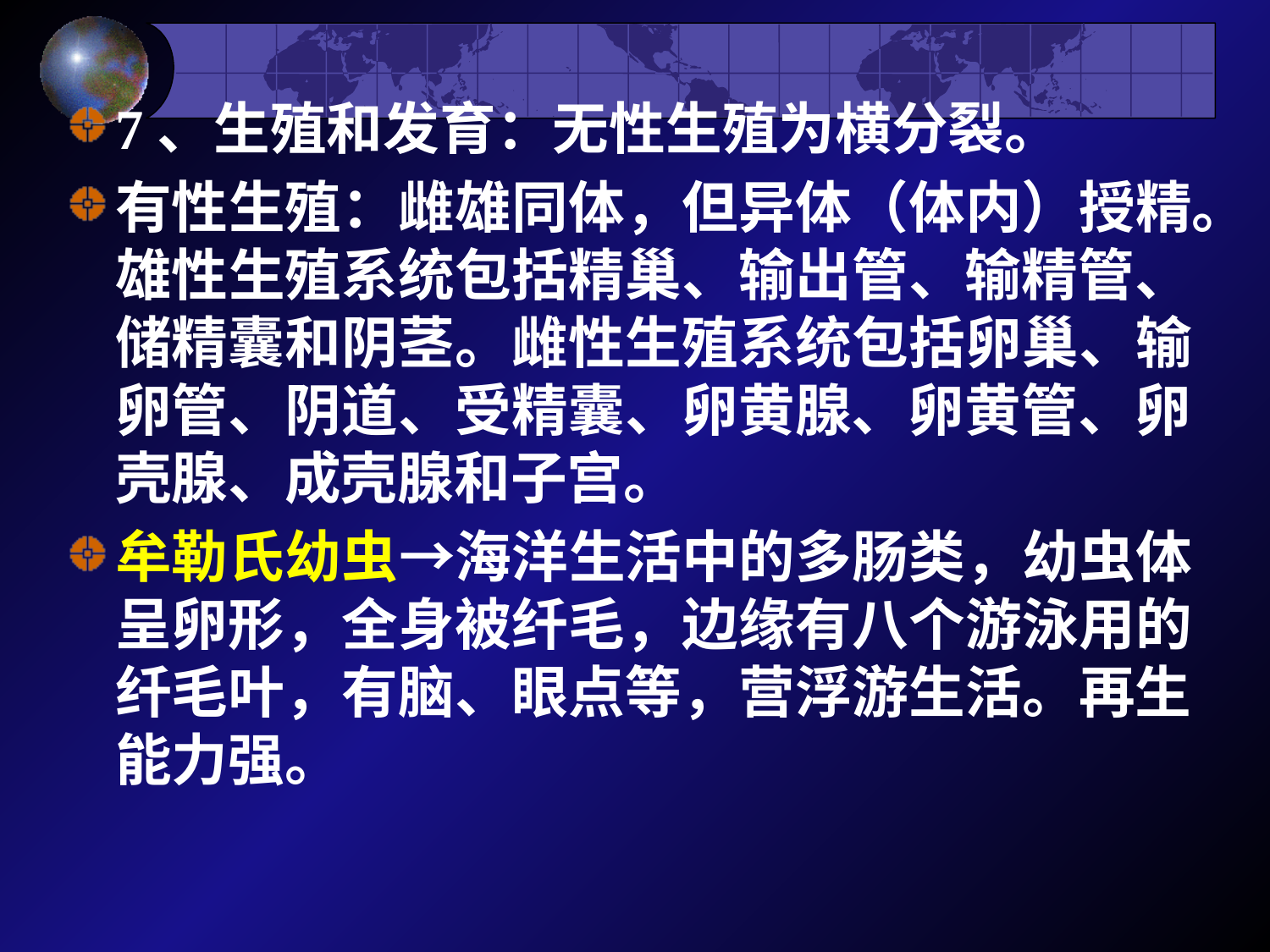

7、生殖和发育：无性生殖为横分裂。
有性生殖：雌雄同体，但异体（体内）授精。雄性生殖系统包括精巢、输出管、输精管、储精囊和阴茎。雌性生殖系统包括卵巢、输卵管、阴道、受精囊、卵黄腺、卵黄管、卵壳腺、成壳腺和子宫。
牟勒氏幼虫→海洋生活中的多肠类，幼虫体呈卵形，全身被纤毛，边缘有八个游泳用的纤毛叶，有脑、眼点等，营浮游生活。再生能力强。

13